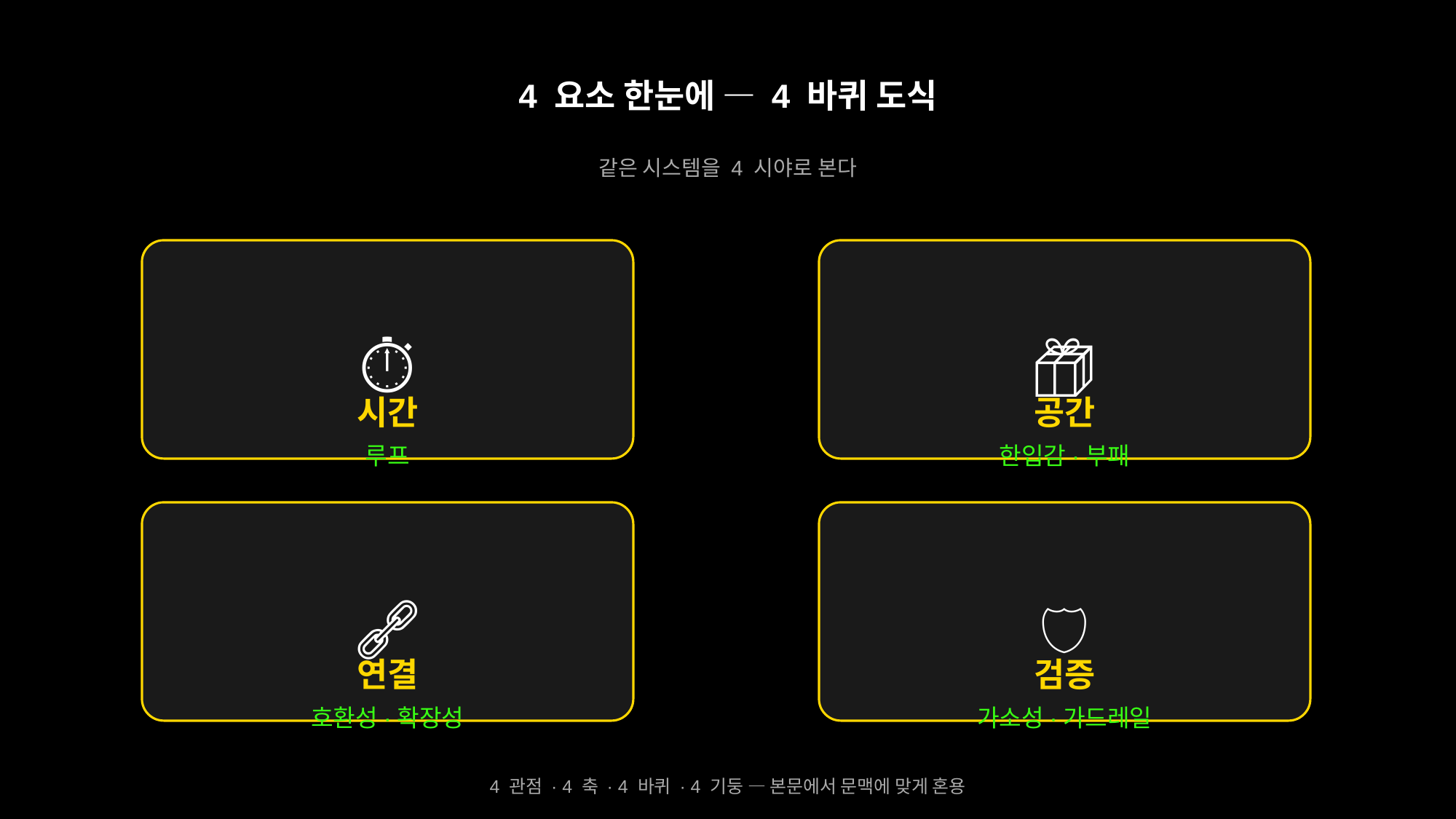

4 요소 한눈에 — 4 바퀴 도식
같은 시스템을 4 시야로 본다

⏱
📦
시간
공간
루프
한입감·부패

🔗
🛡
연결
검증
호환성·확장성
가소성·가드레일
4 관점 · 4 축 · 4 바퀴 · 4 기둥 — 본문에서 문맥에 맞게 혼용